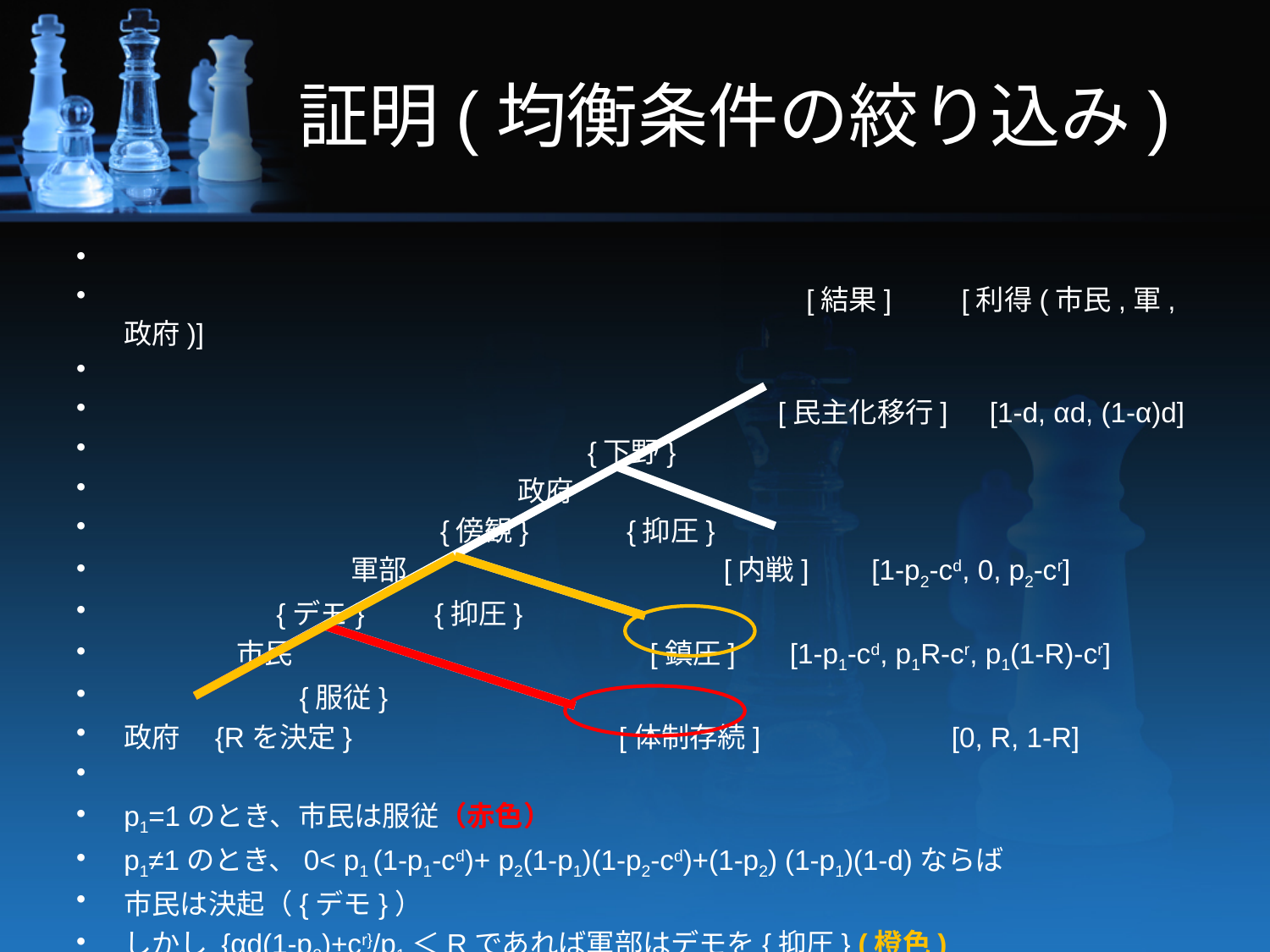

# 証明(均衡条件の絞り込み)

　　　　　　　　　　　　　　　　　　　　　　　　[結果]　　[利得(市民,軍,政府)]

　　　　　　　　　　　　　　　　　　　　　　　[民主化移行]　[1-d, αd, (1-α)d]
　　　　　　　　　　　　　　　　 {下野}
　　　　　　　　　　　　　　政府
　　　　　　　　　　　{傍観}　　　{抑圧}
                 　　　　軍部                             　　　　  [内戦]        [1-p2-cd, 0, p2-cr]
            　　 {デモ}　　{抑圧}
　　　　市民　　　　　　　　　　　　  [鎮圧]　  [1-p1-cd, p1R-cr, p1(1-R)-cr]
　　　　　　{服従}
政府　{Rを決定}　　　　　　　　　[体制存続]         　　        [0, R, 1-R]

p1=1のとき、市民は服従（赤色）
p1≠1のとき、0< p1 (1-p1-cd)+ p2(1-p1)(1-p2-cd)+(1-p2) (1-p1)(1-d)ならば
市民は決起（{デモ}）
しかし {αd(1-p2)+cr}/p1＜Rであれば軍部はデモを{抑圧} (橙色)